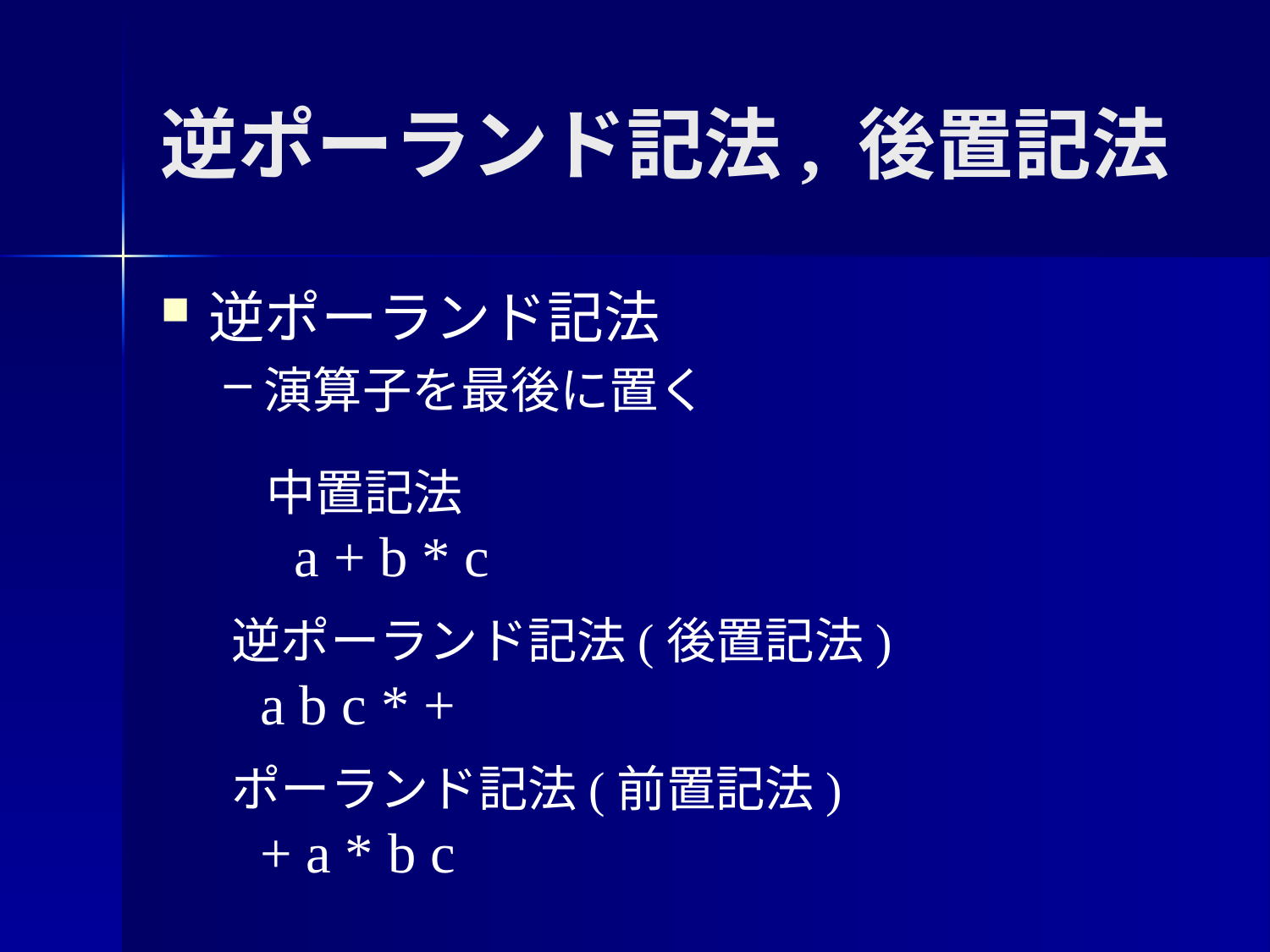

逆ポーランド記法, 後置記法
逆ポーランド記法
演算子を最後に置く
中置記法
  a + b * c
逆ポーランド記法(後置記法)
  a b c * +
ポーランド記法(前置記法)
  + a * b c